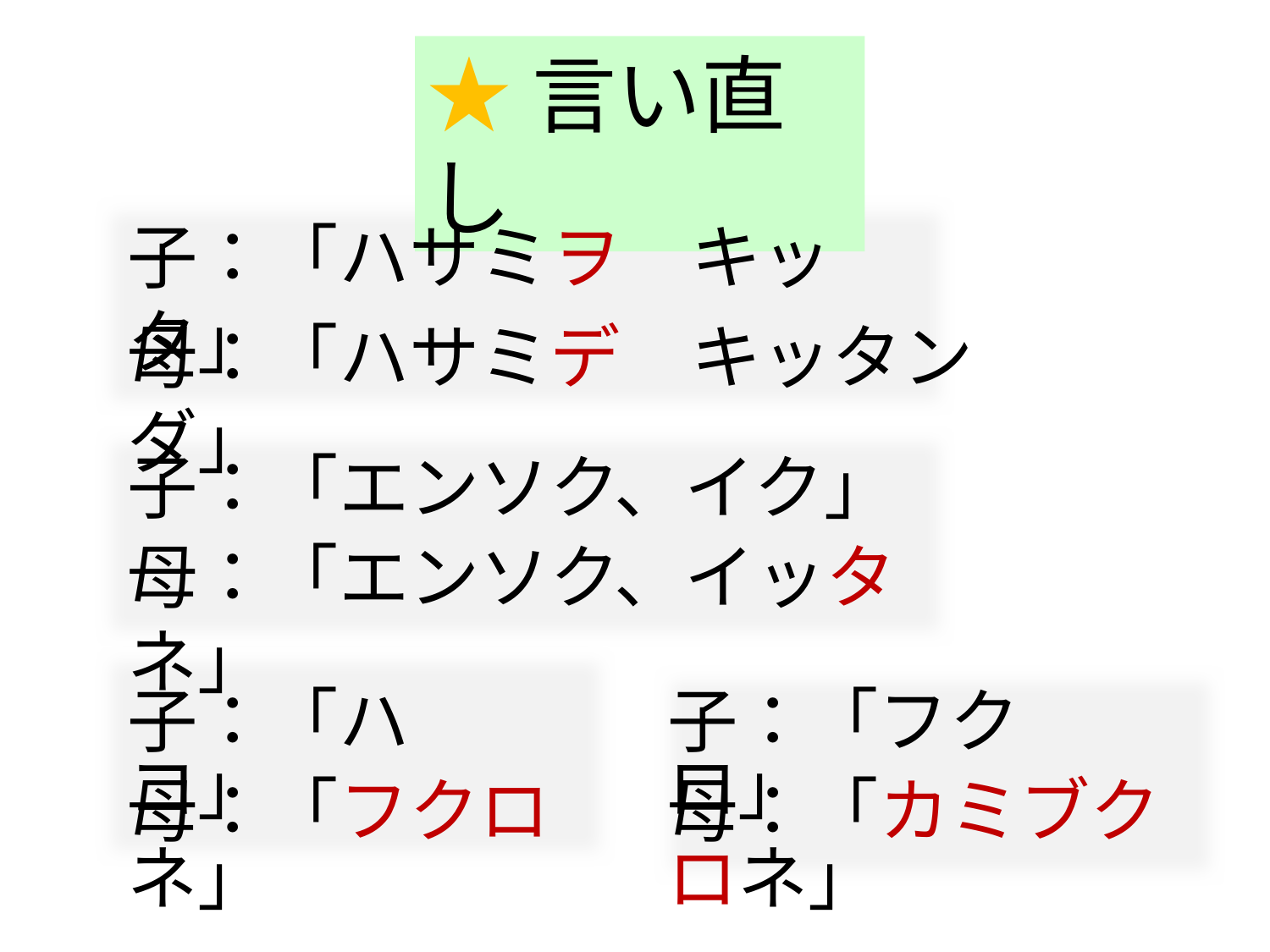

★言い直し

子：「ハサミヲ　キッタ」
母：「ハサミデ　キッタンダ」

子：「エンソク、イク」
母：「エンソク、イッタネ」

子：「ハコ」

子：「フクロ」

母：「フクロネ」

母：「カミブクロネ」